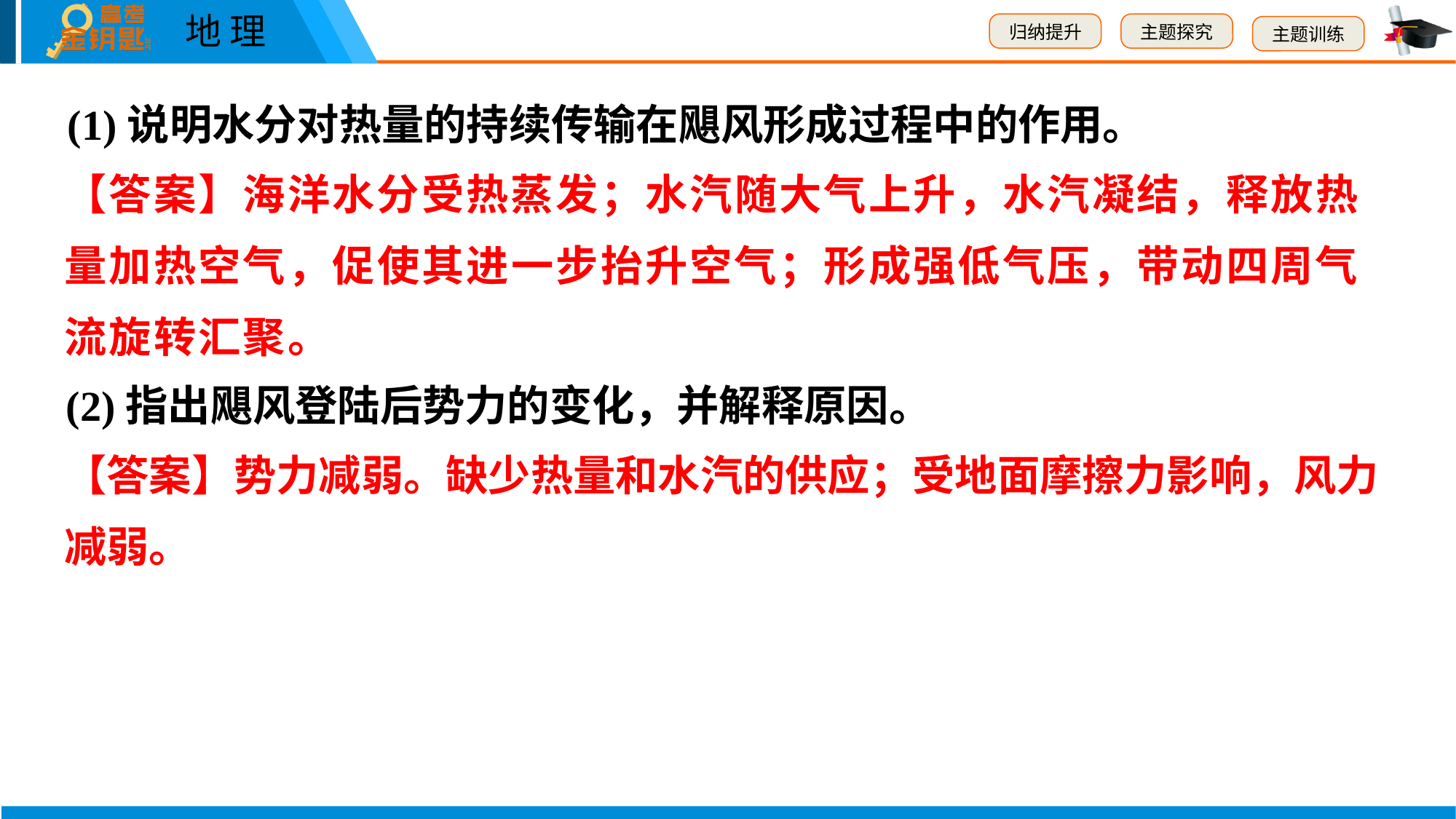

(1)说明水分对热量的持续传输在飓风形成过程中的作用。
【答案】海洋水分受热蒸发；水汽随大气上升，水汽凝结，释放热量加热空气，促使其进一步抬升空气；形成强低气压，带动四周气流旋转汇聚。
(2)指出飓风登陆后势力的变化，并解释原因。
【答案】势力减弱。缺少热量和水汽的供应；受地面摩擦力影响，风力减弱。